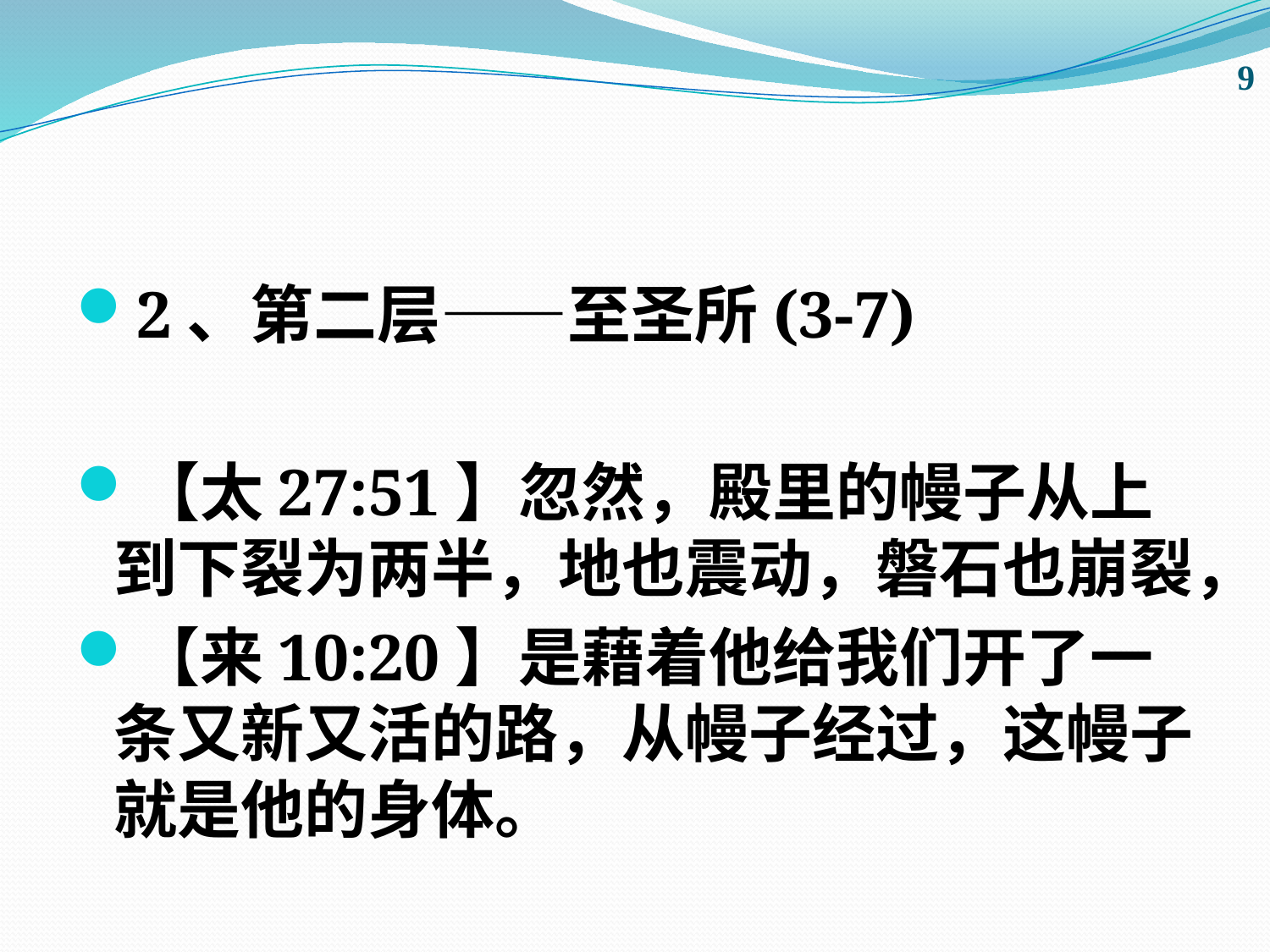

9
#
2、第二层——至圣所(3-7)

【太27:51】忽然，殿里的幔子从上到下裂为两半，地也震动，磐石也崩裂，
【来10:20】是藉着他给我们开了一条又新又活的路，从幔子经过，这幔子就是他的身体。